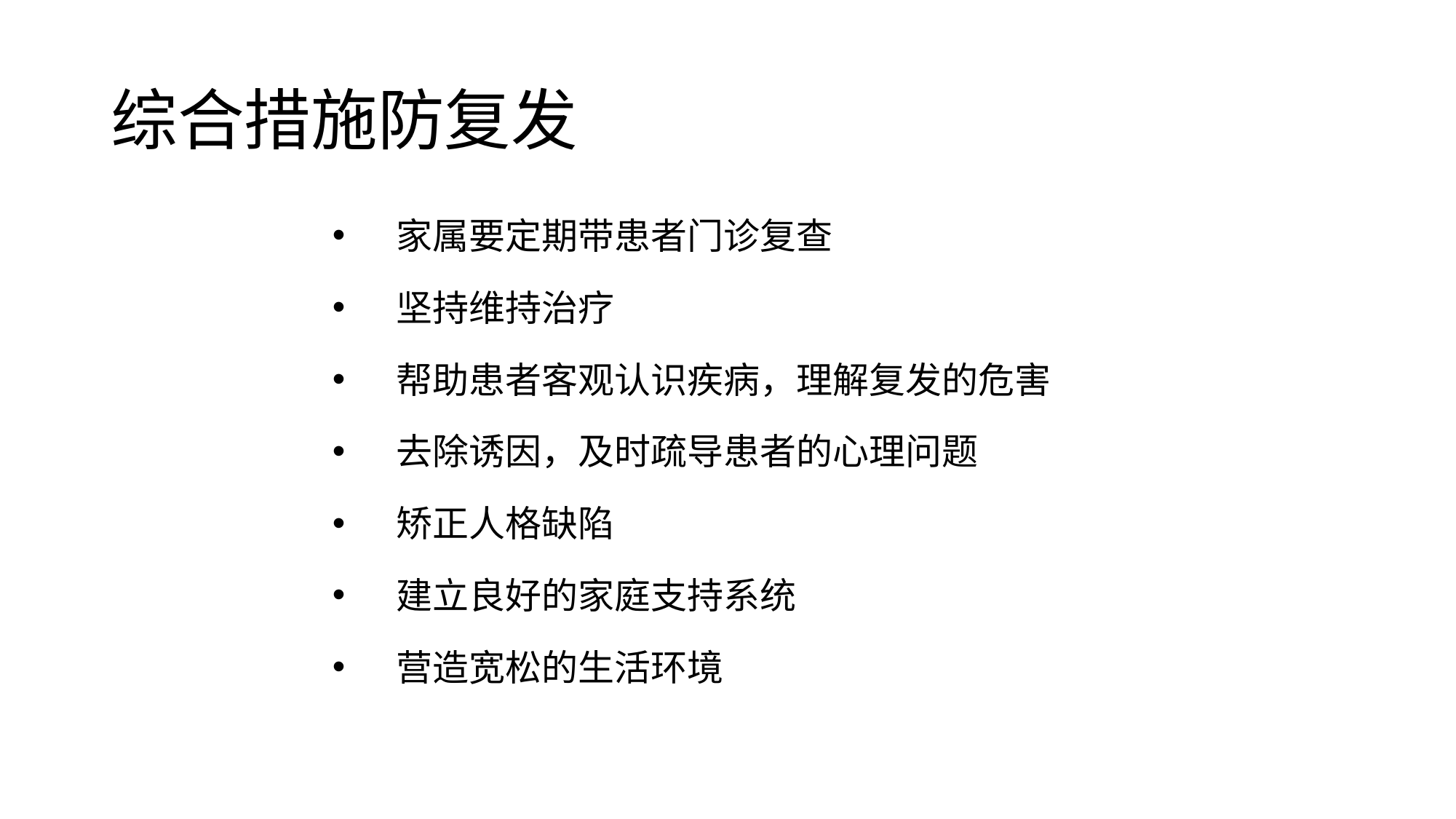

# 综合措施防复发
家属要定期带患者门诊复查
坚持维持治疗
帮助患者客观认识疾病，理解复发的危害
去除诱因，及时疏导患者的心理问题
矫正人格缺陷
建立良好的家庭支持系统
营造宽松的生活环境

36